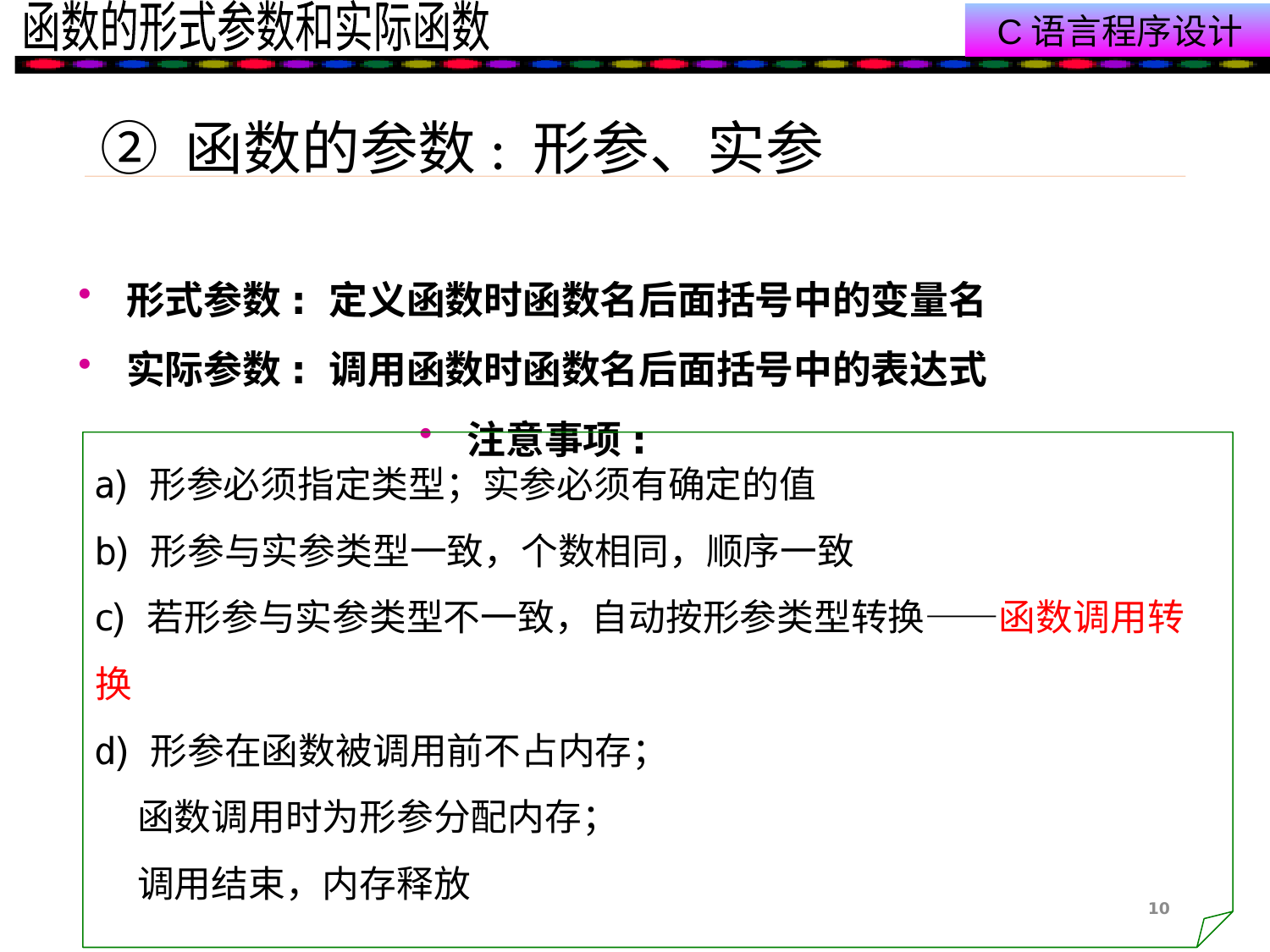

# ② 函数的参数: 形参、实参

 形式参数: 定义函数时函数名后面括号中的变量名
 实际参数: 调用函数时函数名后面括号中的表达式
 注意事项:
a) 形参必须指定类型；实参必须有确定的值
b) 形参与实参类型一致，个数相同，顺序一致
c) 若形参与实参类型不一致，自动按形参类型转换——函数调用转换
d) 形参在函数被调用前不占内存；
    函数调用时为形参分配内存；
    调用结束，内存释放
10